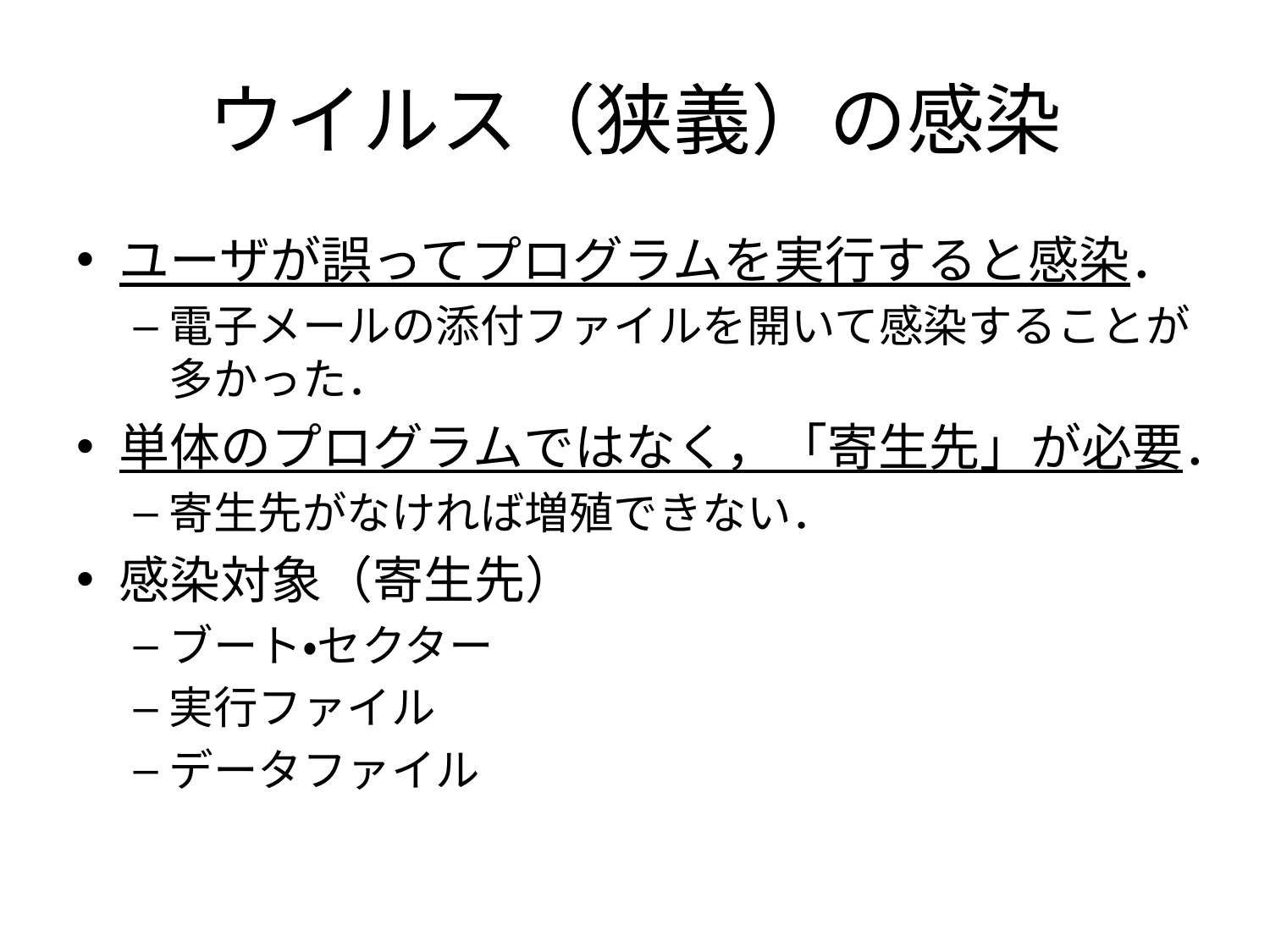

# ウイルス（狭義）の感染
ユーザが誤ってプログラムを実行すると感染．
電子メールの添付ファイルを開いて感染することが多かった．
単体のプログラムではなく，「寄生先」が必要．
寄生先がなければ増殖できない．
感染対象（寄生先）
ブート・セクター
実行ファイル
データファイル